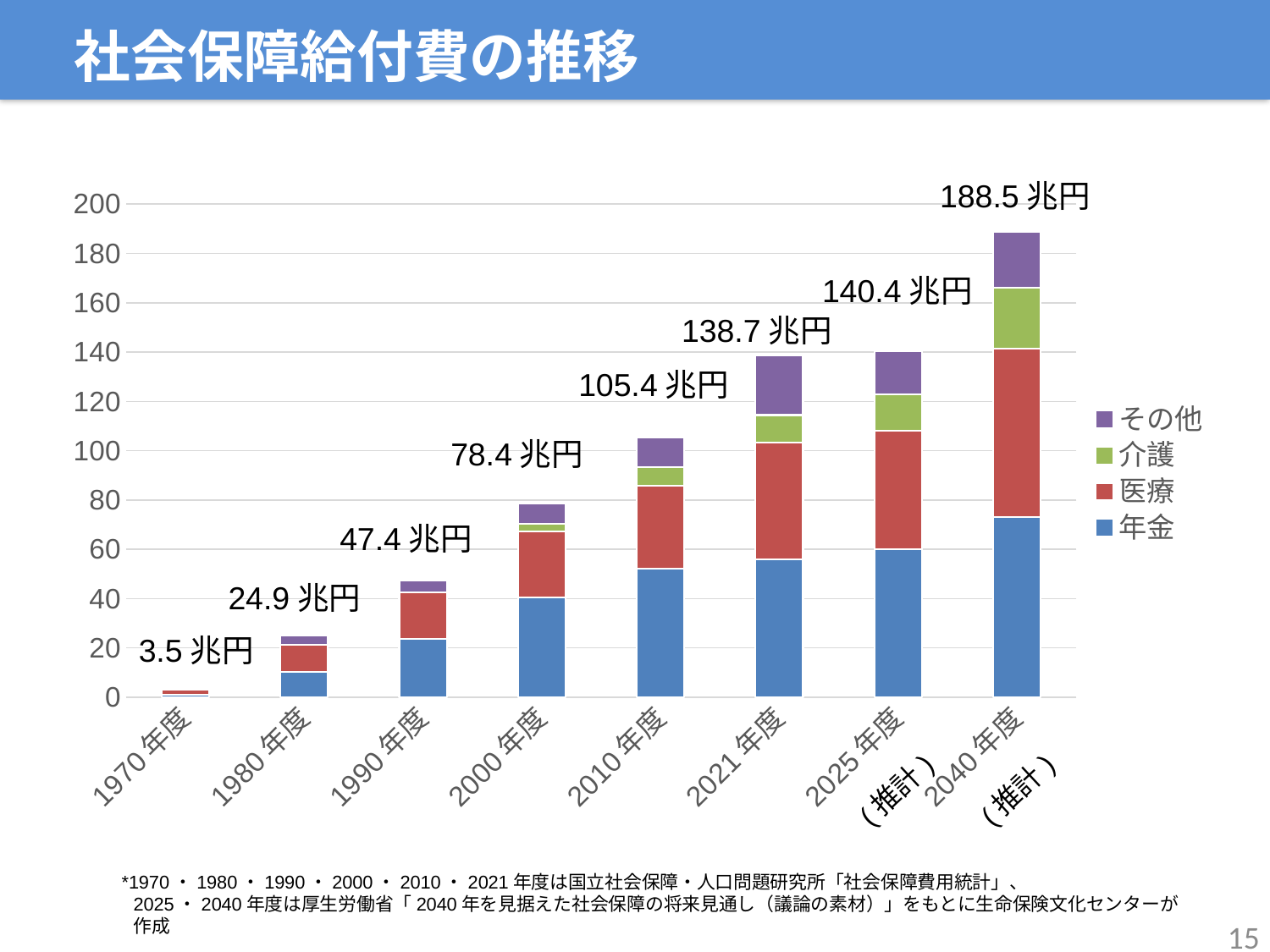

社会保障給付費の推移

### Chart

| Category | 年金 | 医療 | 介護 | その他 |
|---|---|---|---|---|
| 1970年度 | 0.8562 | 2.0758 | 0.0 | 0.592 |
| 1980年度 | 10.333 | 10.7598 | 0.0 | 3.8362 |
| 1990年度 | 23.7772 | 18.6254 | 0.0 | 5.0212 |
| 2000年度 | 40.5367 | 26.6062 | 3.2806 | 7.984 |
| 2010年度 | 52.2286 | 33.6453 | 7.5082 | 11.9839 |
| 2021年度 | 55.8151 | 47.4205 | 11.2117 | 24.295899999999996 |
| 2025年度 | 59.9 | 48.3 | 14.6 | 17.7 |
| 2040年度 | 73.2 | 68.3 | 24.6 | 22.5 |
188.5兆円
140.4兆円
138.7兆円
105.4兆円
78.4兆円
47.4兆円
24.9兆円
3.5兆円
(推計)
(推計)
*1970・1980・1990・2000・2010・2021年度は国立社会保障・人口問題研究所「社会保障費用統計」、
2025・2040年度は厚生労働省「2040年を見据えた社会保障の将来見通し（議論の素材）」をもとに生命保険文化センターが作成
15